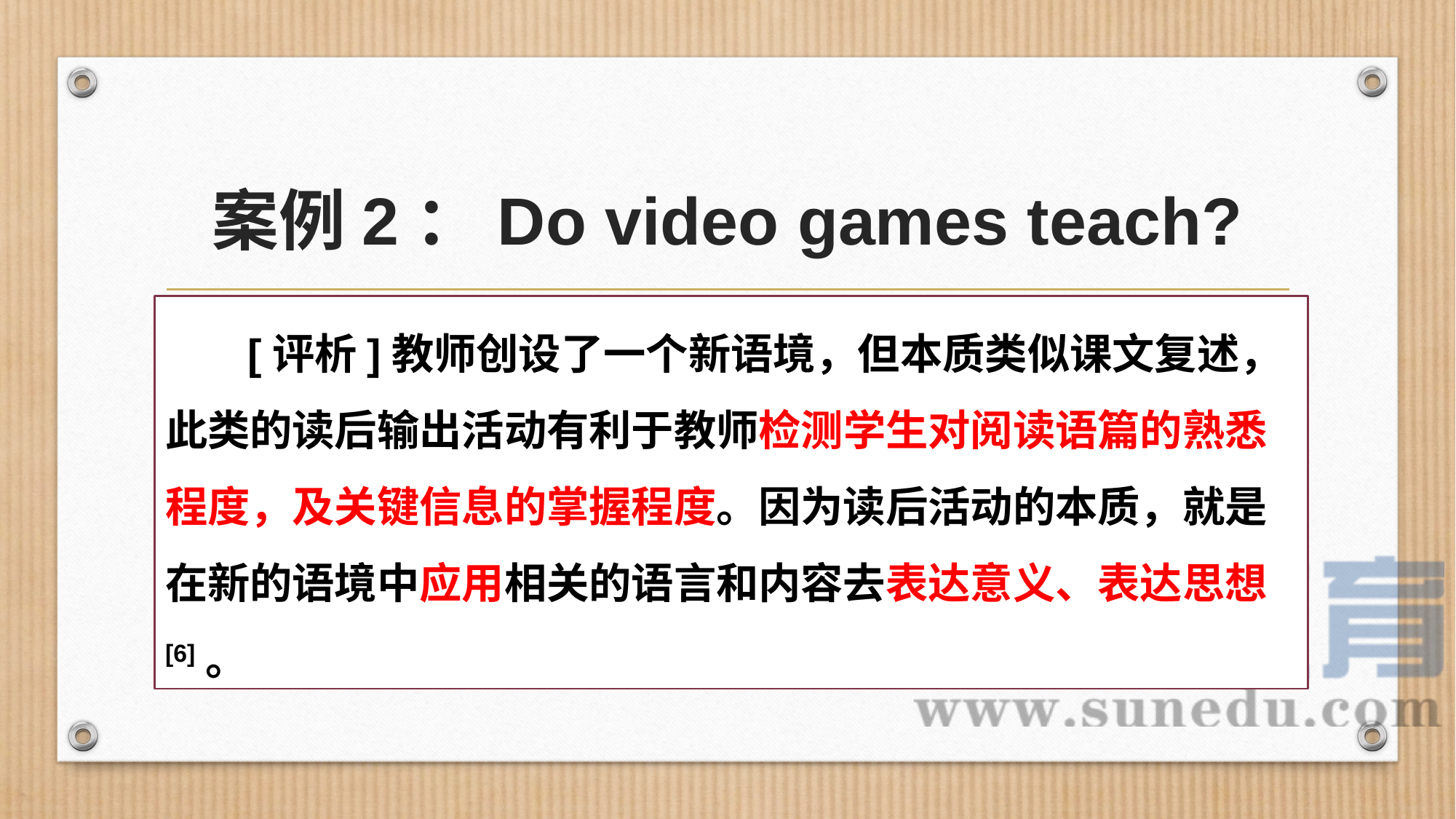

# 案例2：Do video games teach?
       [评析]教师创设了一个新语境，但本质类似课文复述，此类的读后输出活动有利于教师检测学生对阅读语篇的熟悉程度，及关键信息的掌握程度。因为读后活动的本质，就是在新的语境中应用相关的语言和内容去表达意义、表达思想[6]。